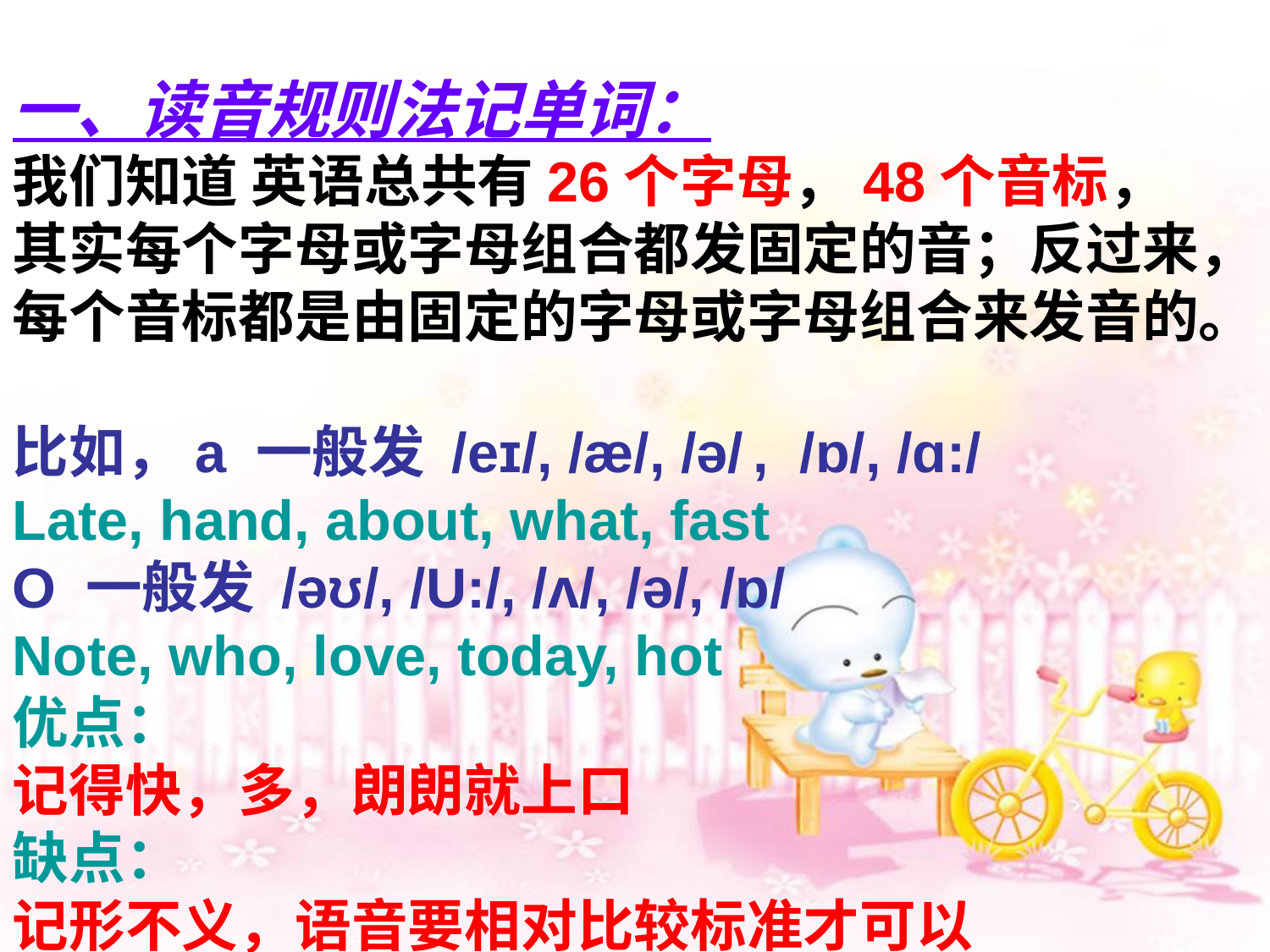

一、读音规则法记单词：
我们知道 英语总共有26个字母，48个音标，
其实每个字母或字母组合都发固定的音；反过来，每个音标都是由固定的字母或字母组合来发音的。

比如，a 一般发 /eɪ/, /æ/, /ə/ ,  /ɒ/, /ɑ:/
Late, hand, about, what, fast
O 一般发 /əʊ/, /U:/, /ʌ/, /ə/, /ɒ/
Note, who, love, today, hot
优点：
记得快，多，朗朗就上口
缺点：
记形不义，语音要相对比较标准才可以